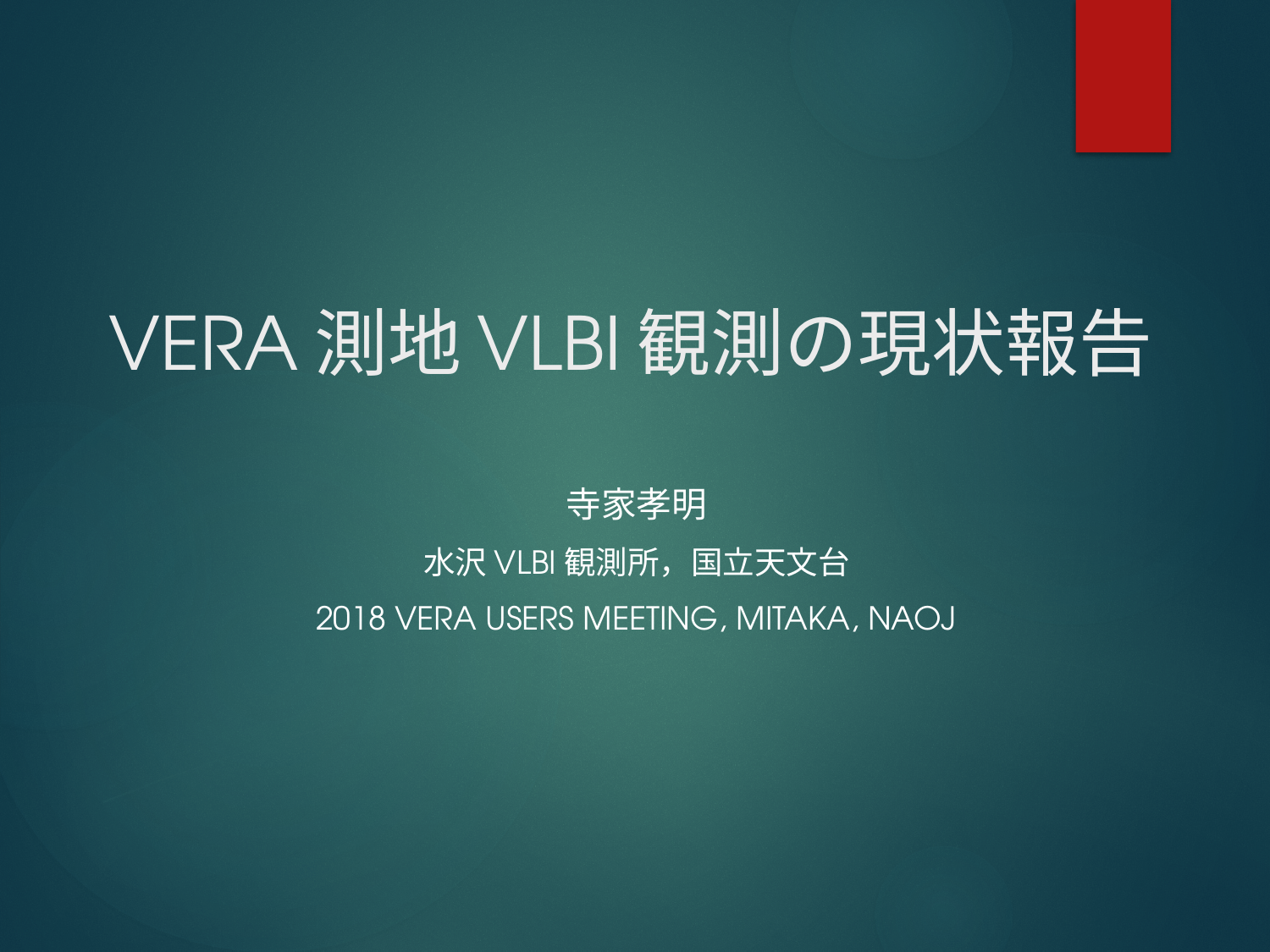

# VERA測地VLBI観測の現状報告
寺家孝明
水沢VLBI観測所，国立天文台
2018 VERA Users Meeting, Mitaka, NAOJ